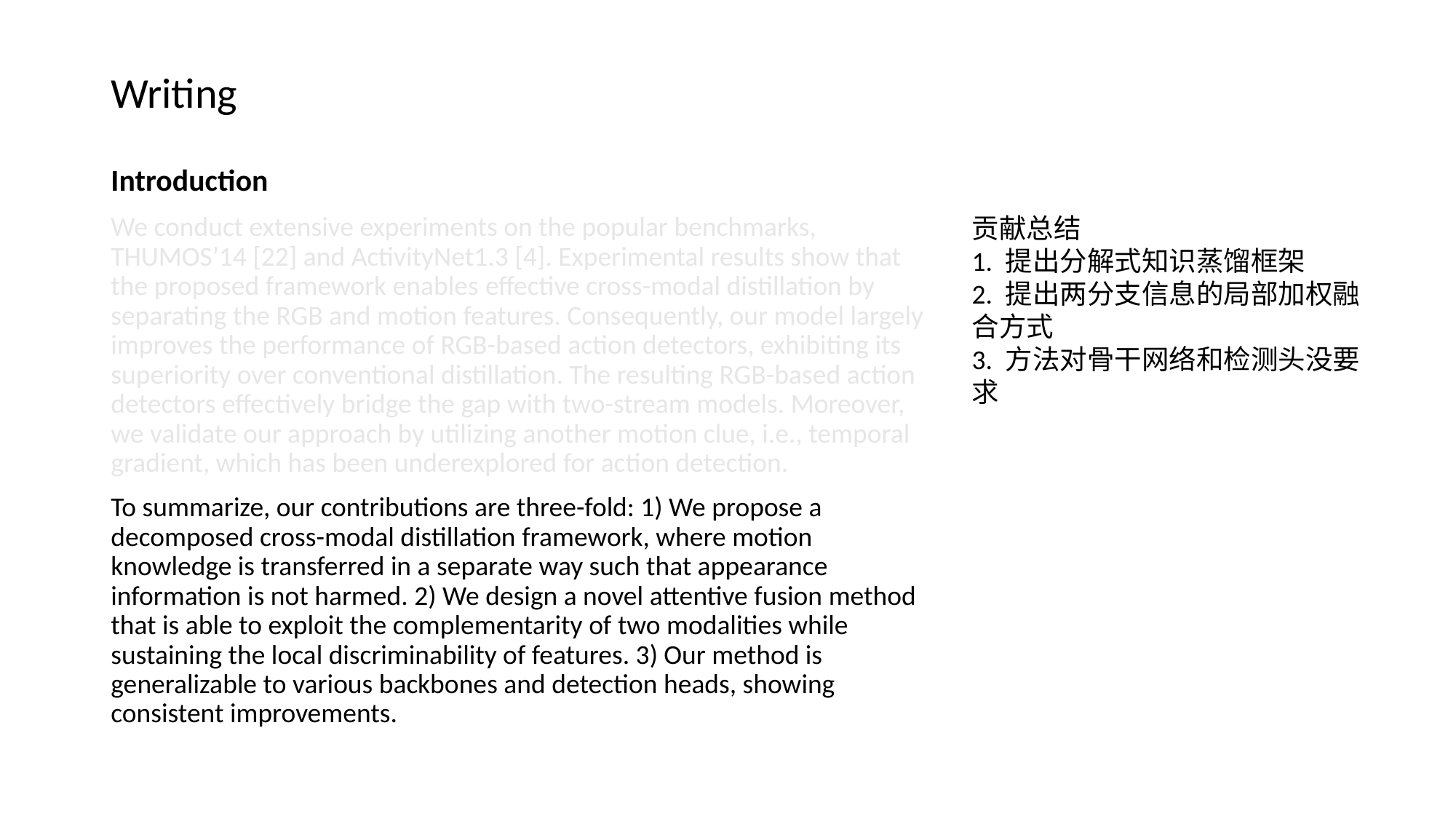

# Writing
Introduction
We conduct extensive experiments on the popular benchmarks, THUMOS’14 [22] and ActivityNet1.3 [4]. Experimental results show that the proposed framework enables effective cross-modal distillation by separating the RGB and motion features. Consequently, our model largely improves the performance of RGB-based action detectors, exhibiting its superiority over conventional distillation. The resulting RGB-based action detectors effectively bridge the gap with two-stream models. Moreover, we validate our approach by utilizing another motion clue, i.e., temporal gradient, which has been underexplored for action detection.
To summarize, our contributions are three-fold: 1) We propose a decomposed cross-modal distillation framework, where motion knowledge is transferred in a separate way such that appearance information is not harmed. 2) We design a novel attentive fusion method that is able to exploit the complementarity of two modalities while sustaining the local discriminability of features. 3) Our method is generalizable to various backbones and detection heads, showing consistent improvements.
贡献总结
1. 提出分解式知识蒸馏框架
2. 提出两分支信息的局部加权融合方式
3. 方法对骨干网络和检测头没要求